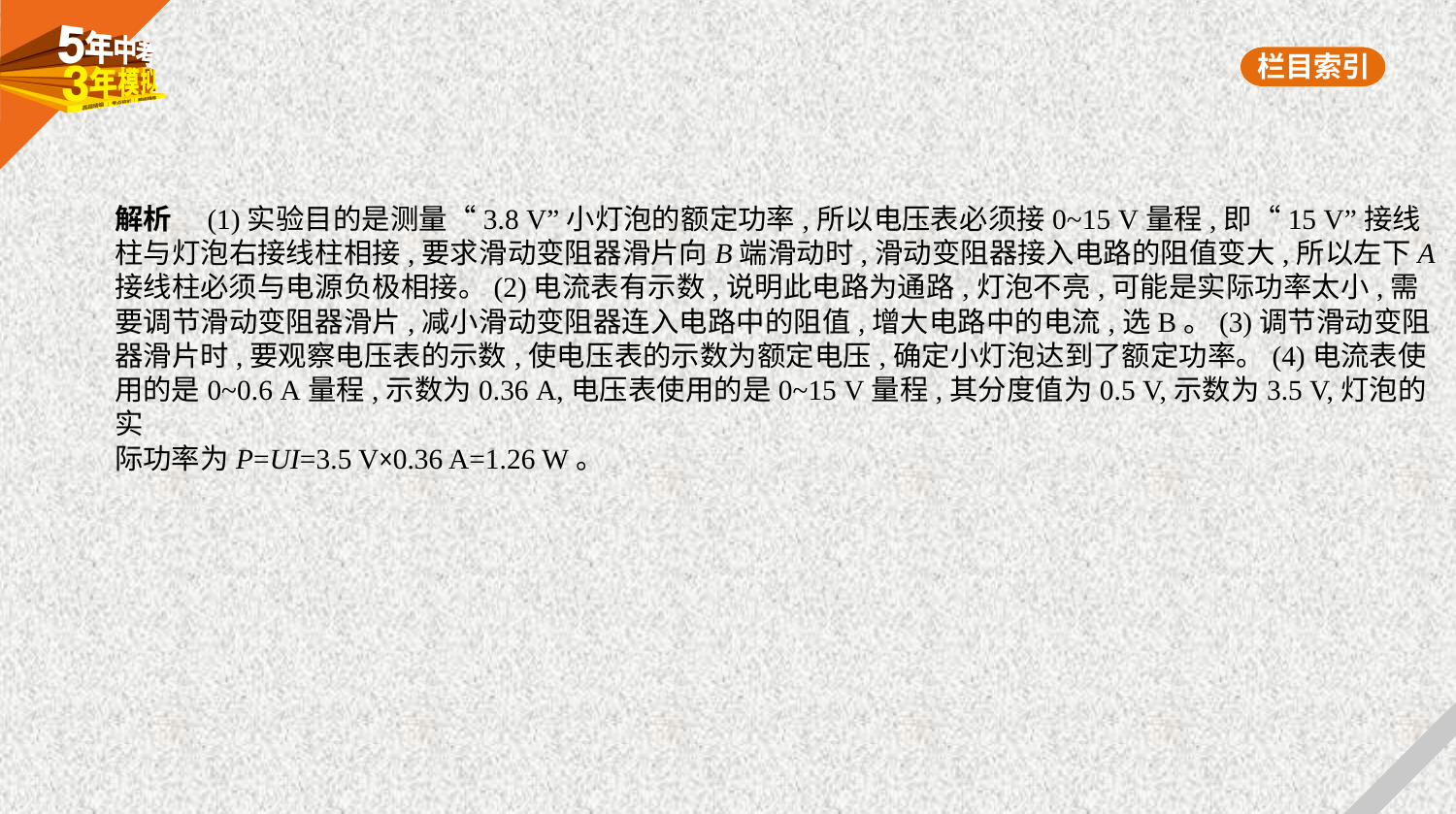

解析　(1)实验目的是测量“3.8 V”小灯泡的额定功率,所以电压表必须接0~15 V量程,即“15 V”接线
柱与灯泡右接线柱相接,要求滑动变阻器滑片向B端滑动时,滑动变阻器接入电路的阻值变大,所以左下A
接线柱必须与电源负极相接。(2)电流表有示数,说明此电路为通路,灯泡不亮,可能是实际功率太小,需
要调节滑动变阻器滑片,减小滑动变阻器连入电路中的阻值,增大电路中的电流,选B。(3)调节滑动变阻
器滑片时,要观察电压表的示数,使电压表的示数为额定电压,确定小灯泡达到了额定功率。(4)电流表使
用的是0~0.6 A量程,示数为0.36 A,电压表使用的是0~15 V量程,其分度值为0.5 V,示数为3.5 V,灯泡的实
际功率为P=UI=3.5 V×0.36 A=1.26 W。